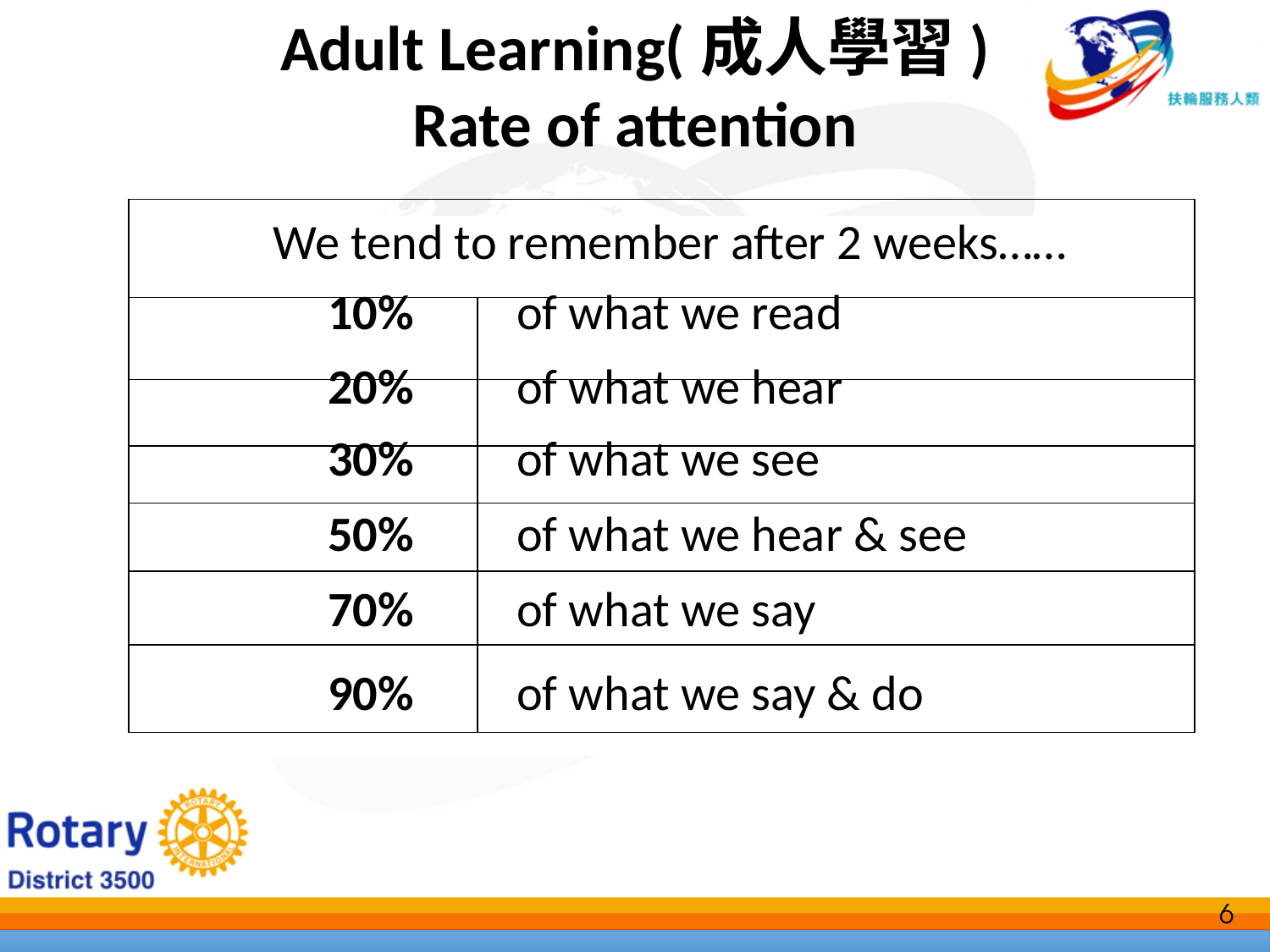

Adult Learning(成人學習)
Rate of attention
|  |  |
| --- | --- |
|  |  |
|  |  |
|  |  |
|  |  |
|  |  |
|  |  |
| We tend to remember after 2 weeks…… |  |
| --- | --- |
| 10% | of what we read |
| 20% | of what we hear |
| 30% | of what we see |
| 50% | of what we hear & see |
| 70% | of what we say |
| 90% | of what we say & do |